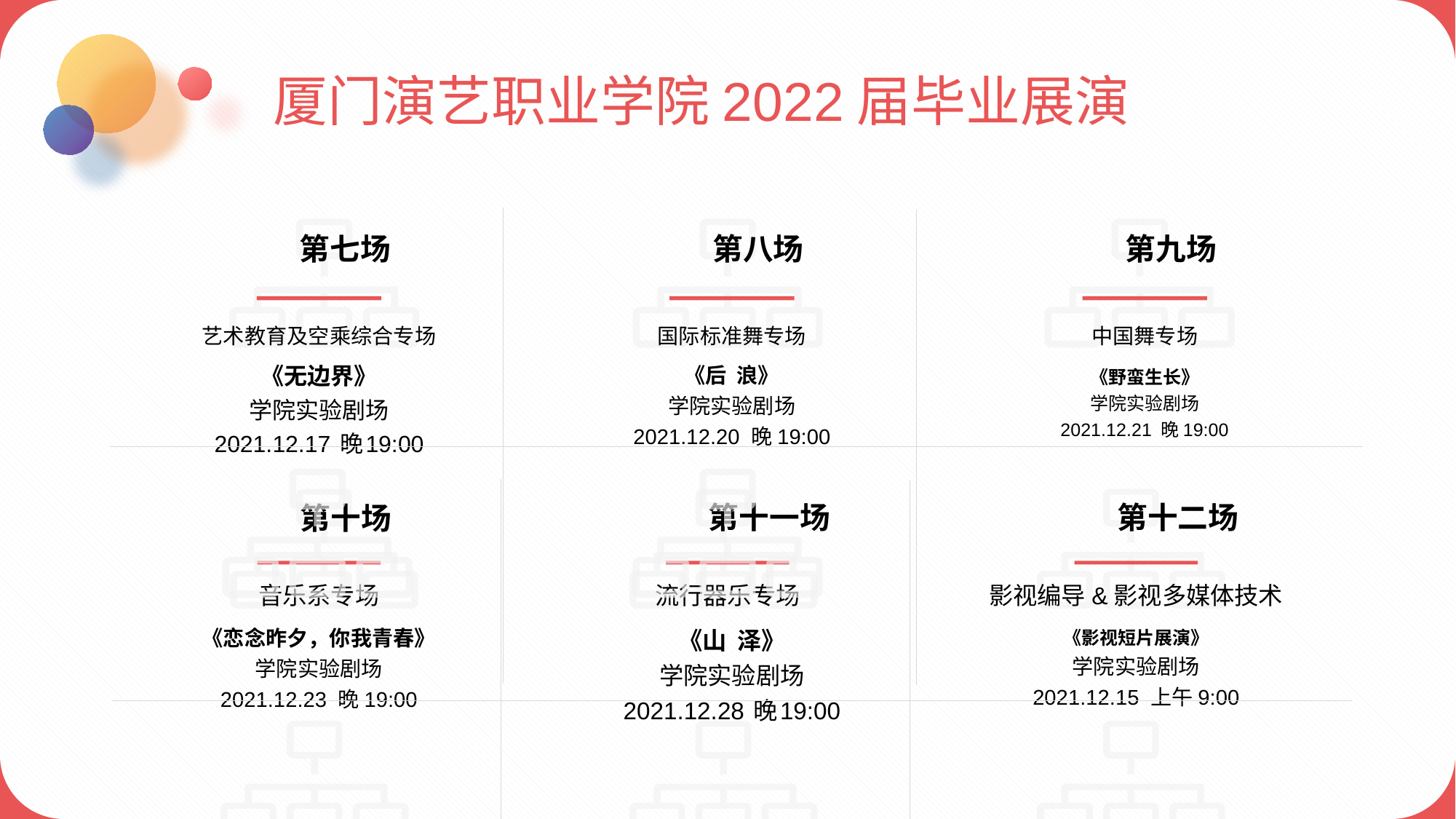

厦门演艺职业学院2022届毕业展演
第七场
第八场
第九场

艺术教育及空乘综合专场
《无边界》
学院实验剧场
2021.12.17 晚19:00

国际标准舞专场
《后  浪》
学院实验剧场
2021.12.20 晚19:00
中国舞专场
《野蛮生长》
学院实验剧场
2021.12.21 晚19:00

第十场
第十一场
第十二场

音乐系专场
《恋念昨夕，你我青春》
学院实验剧场
2021.12.23 晚19:00
流行器乐专场
《山  泽》
学院实验剧场
2021.12.28 晚19:00

影视编导&影视多媒体技术
《影视短片展演》
学院实验剧场
2021.12.15 上午9:00